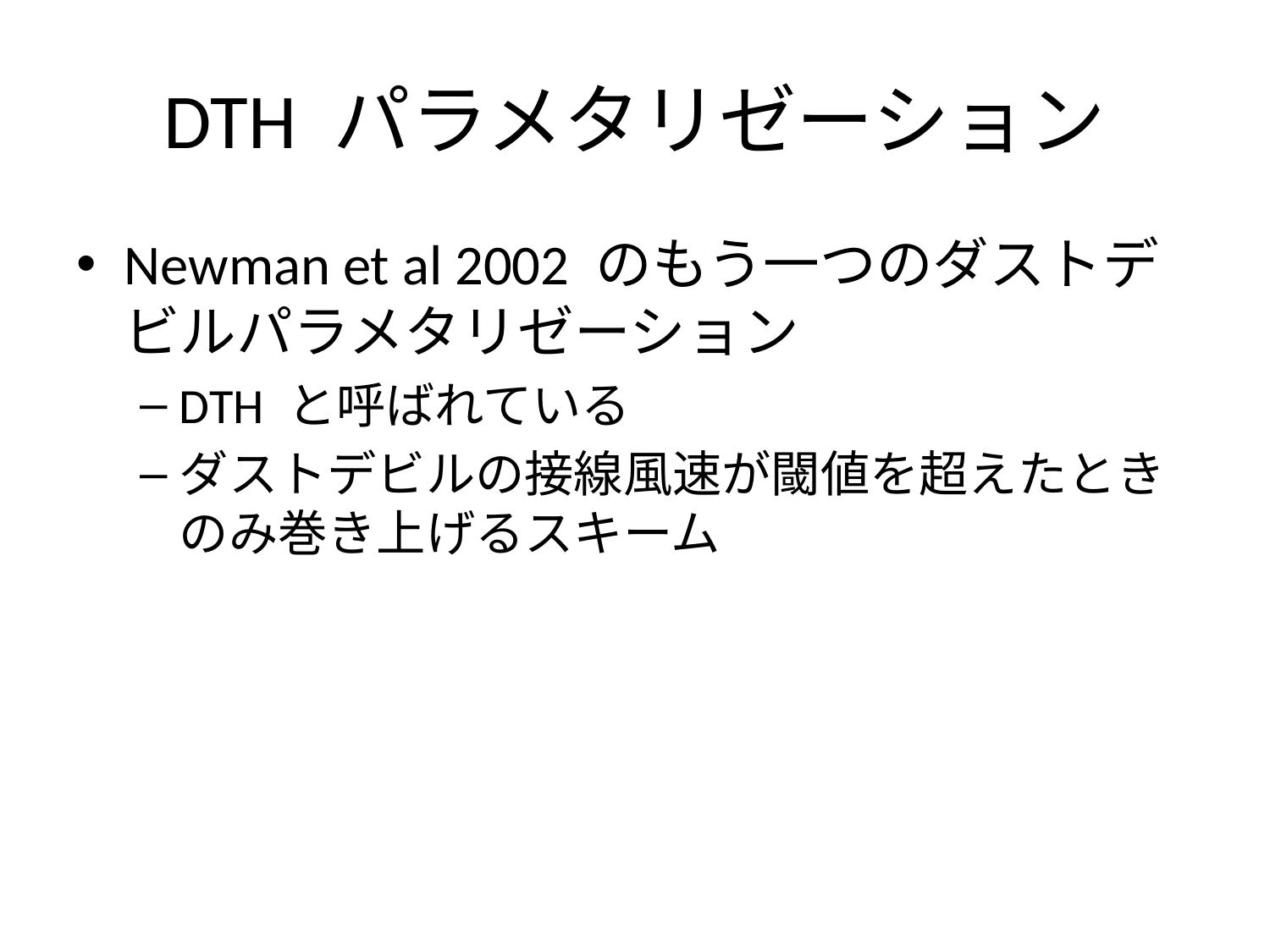

# DTH パラメタリゼーション
Newman et al 2002 のもう一つのダストデビルパラメタリゼーション
DTH と呼ばれている
ダストデビルの接線風速が閾値を超えたときのみ巻き上げるスキーム